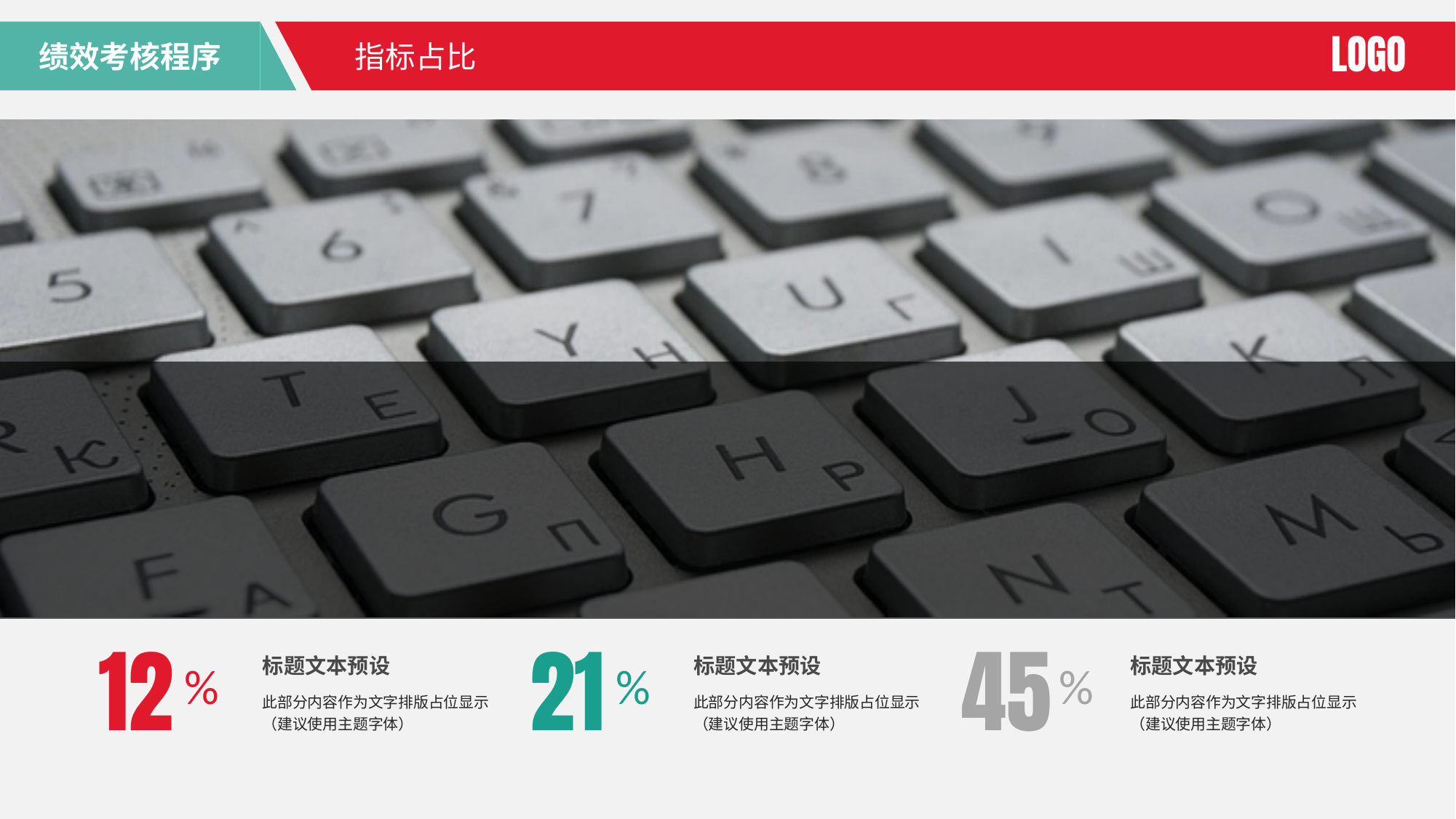

绩效考核程序

LOGO
指标占比

12
%
标题文本预设
此部分内容作为文字排版占位显示
（建议使用主题字体）
21
%
标题文本预设
此部分内容作为文字排版占位显示
（建议使用主题字体）
45
%
标题文本预设
此部分内容作为文字排版占位显示
（建议使用主题字体）